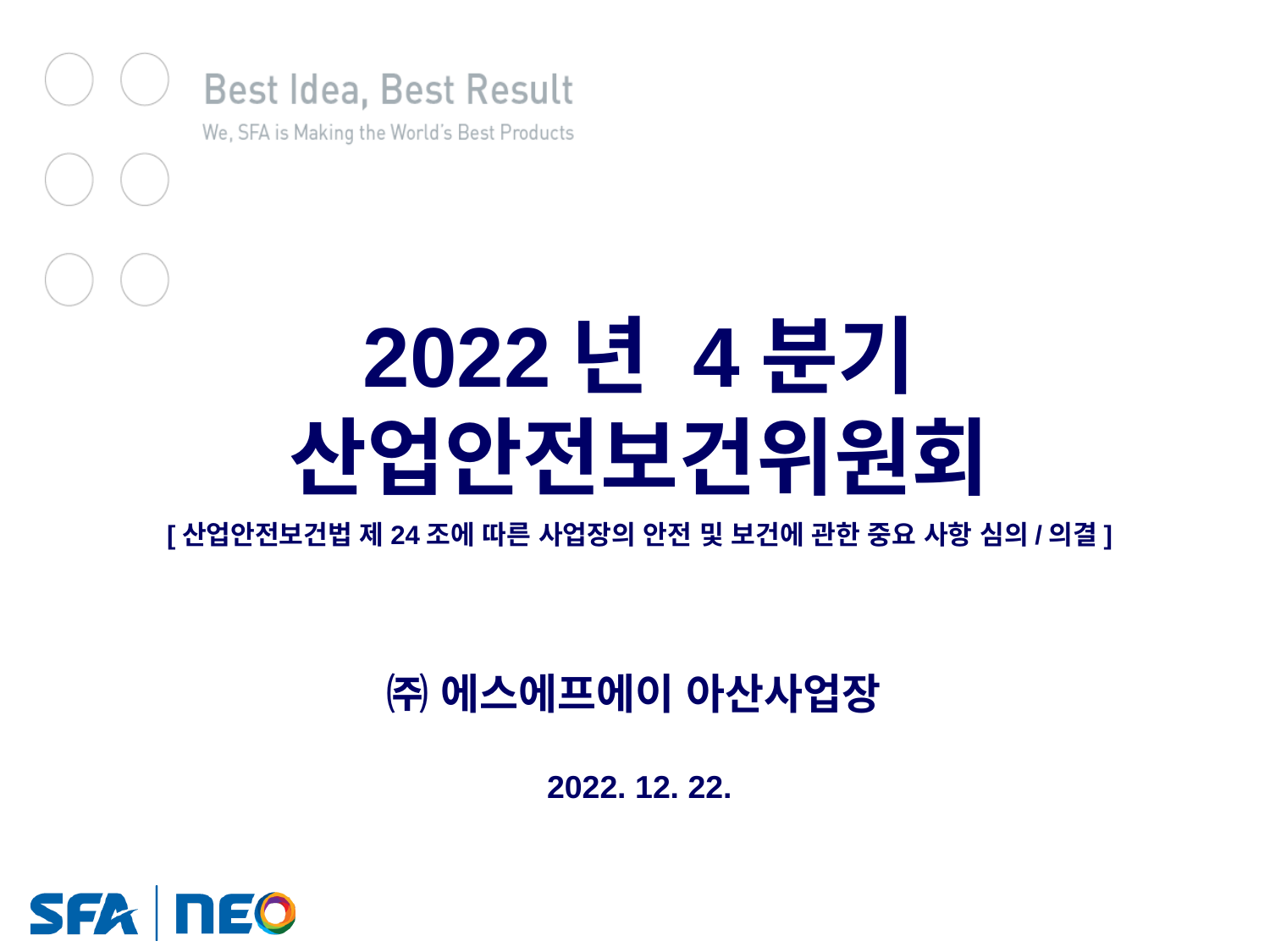

2022년 4분기 산업안전보건위원회
[산업안전보건법 제24조에 따른 사업장의 안전 및 보건에 관한 중요 사항 심의/의결]
㈜ 에스에프에이 아산사업장
2022. 12. 22.